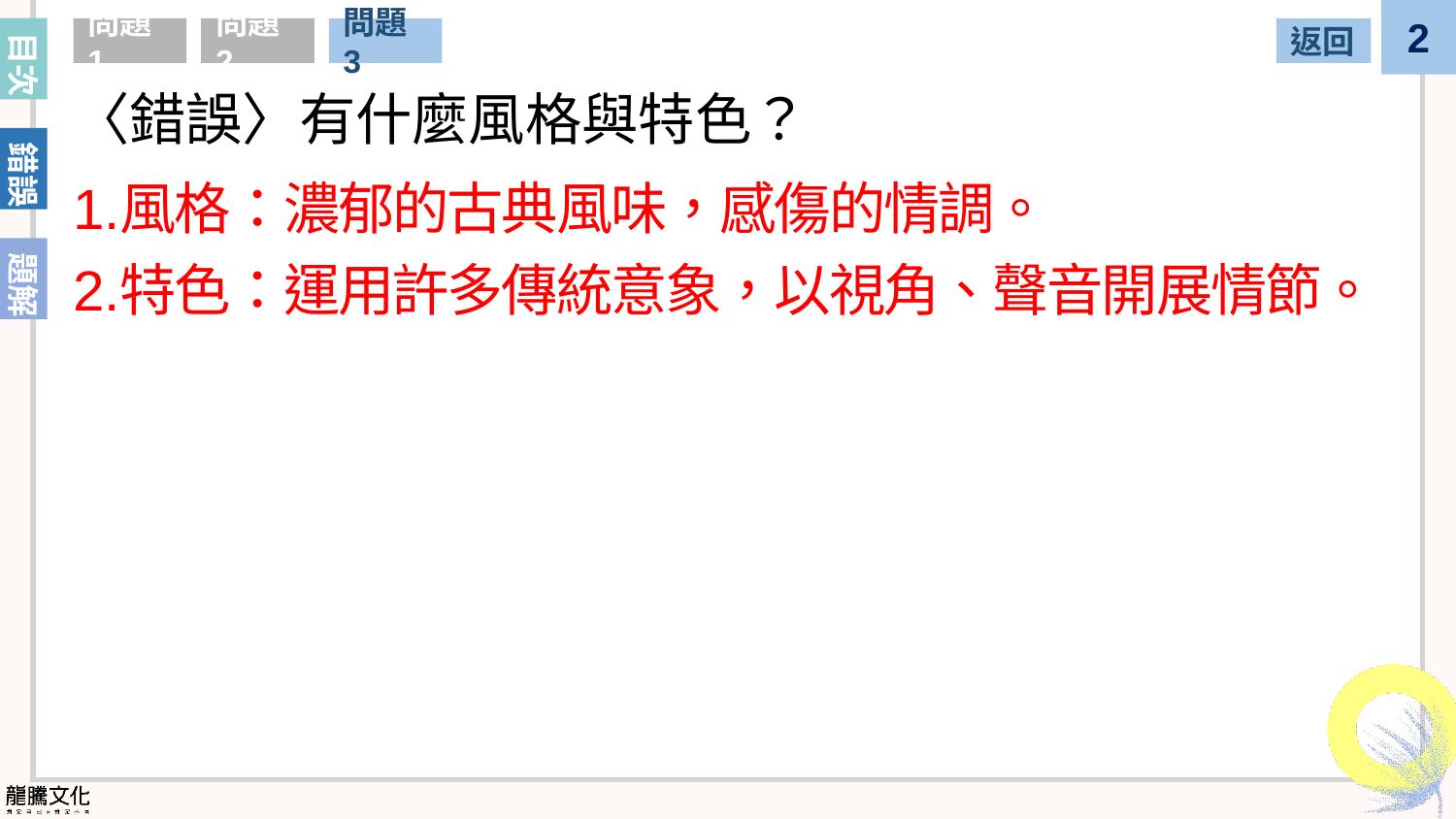

問題1
問題2
問題3
返回
〈錯誤〉有什麼風格與特色？
風格：濃郁的古典風味，感傷的情調。
特色：運用許多傳統意象，以視角、聲音開展情節。